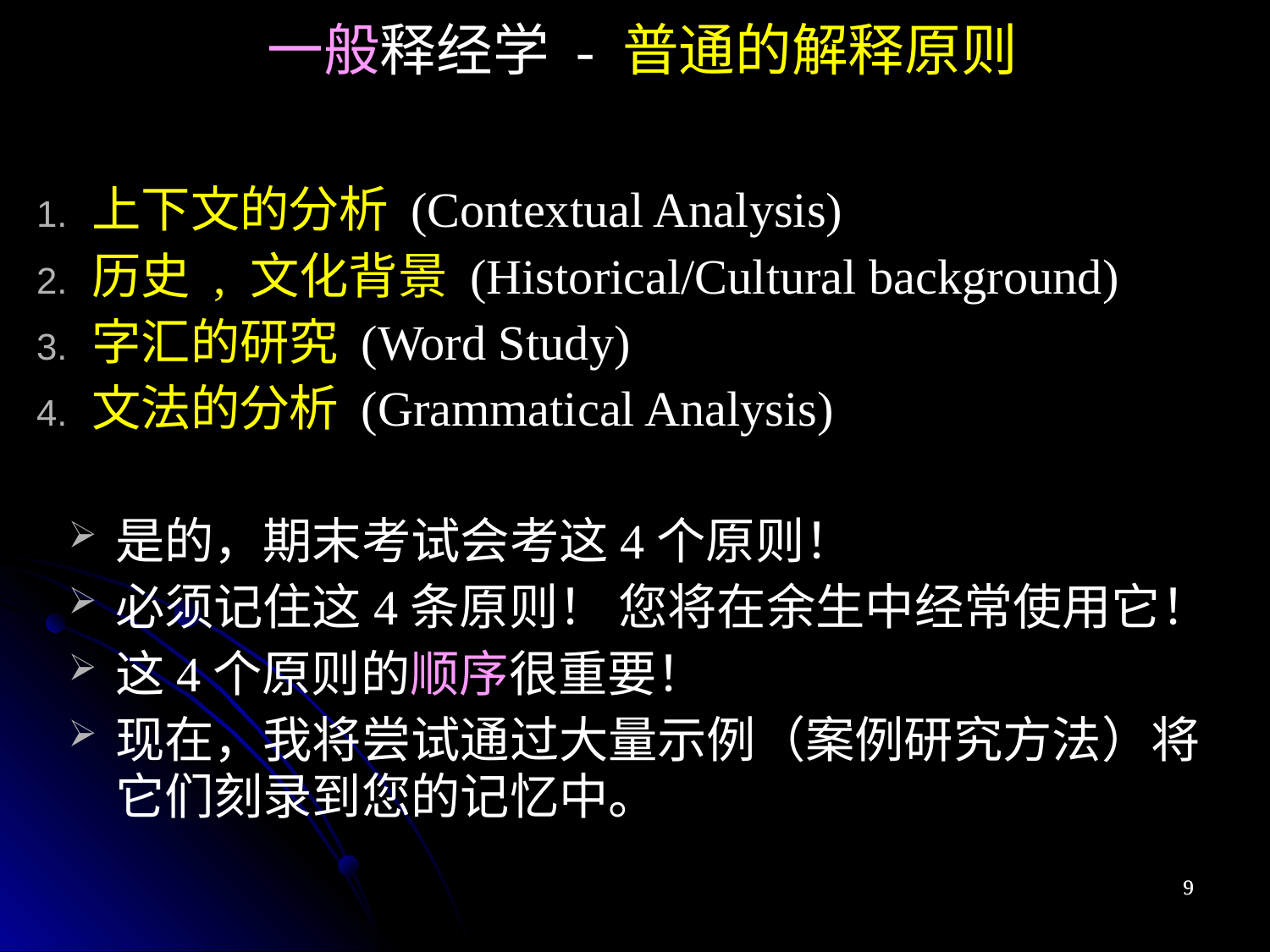

一般释经学 - 普通的解释原则
上下文的分析 (Contextual Analysis)
历史 , 文化背景 (Historical/Cultural background)
字汇的研究 (Word Study)
文法的分析 (Grammatical Analysis)

是的，期末考试会考这4个原则！
必须记住这4条原则！ 您将在余生中经常使用它！
这4个原则的顺序很重要！
现在，我将尝试通过大量示例（案例研究方法）将它们刻录到您的记忆中。
9
9